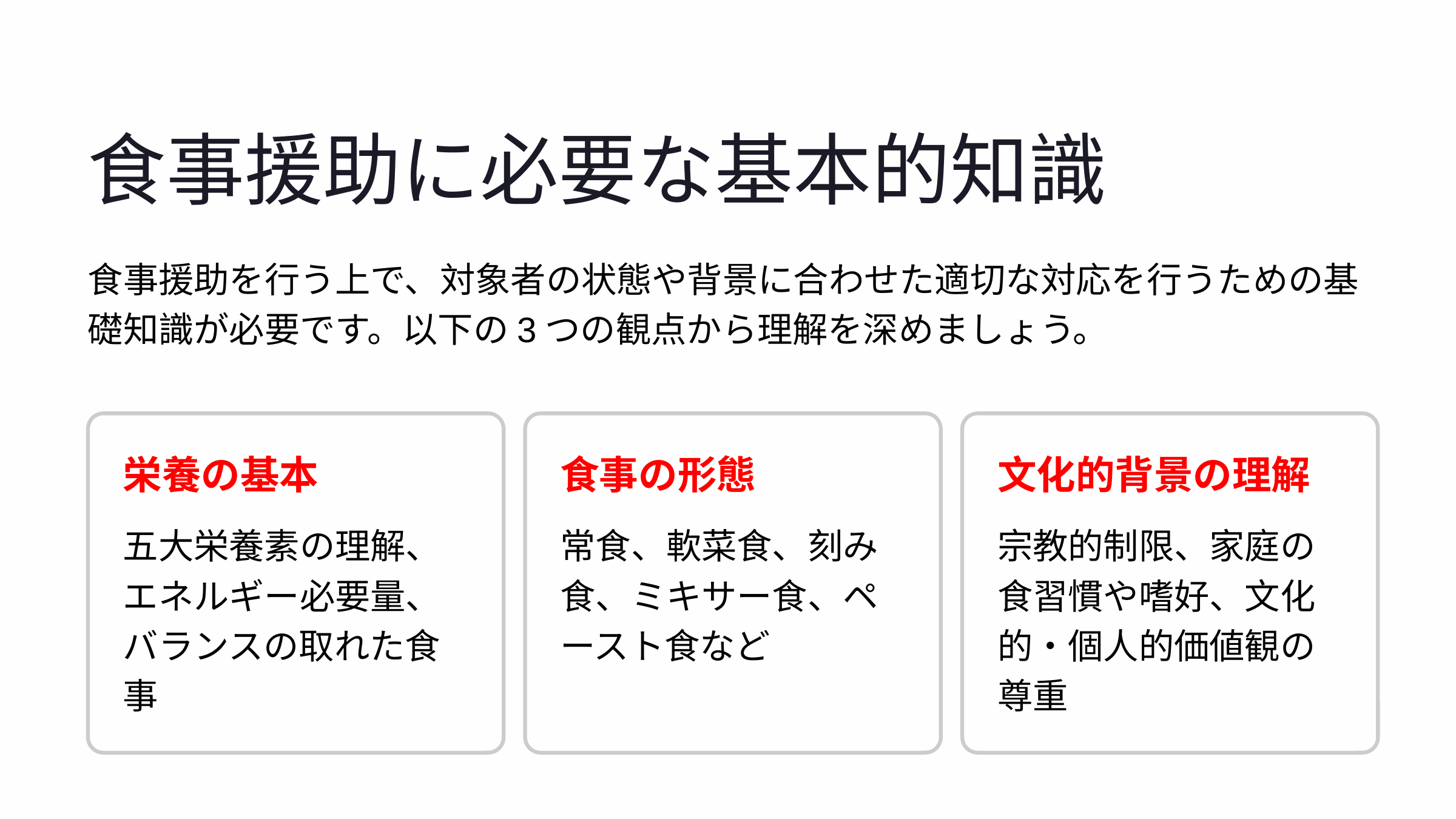

食事援助に必要な基本的知識
食事援助を行う上で、対象者の状態や背景に合わせた適切な対応を行うための基礎知識が必要です。以下の3つの観点から理解を深めましょう。

栄養の基本
食事の形態
文化的背景の理解
五大栄養素の理解、エネルギー必要量、バランスの取れた食事
常食、軟菜食、刻み食、ミキサー食、ペースト食など
宗教的制限、家庭の食習慣や嗜好、文化的・個人的価値観の尊重